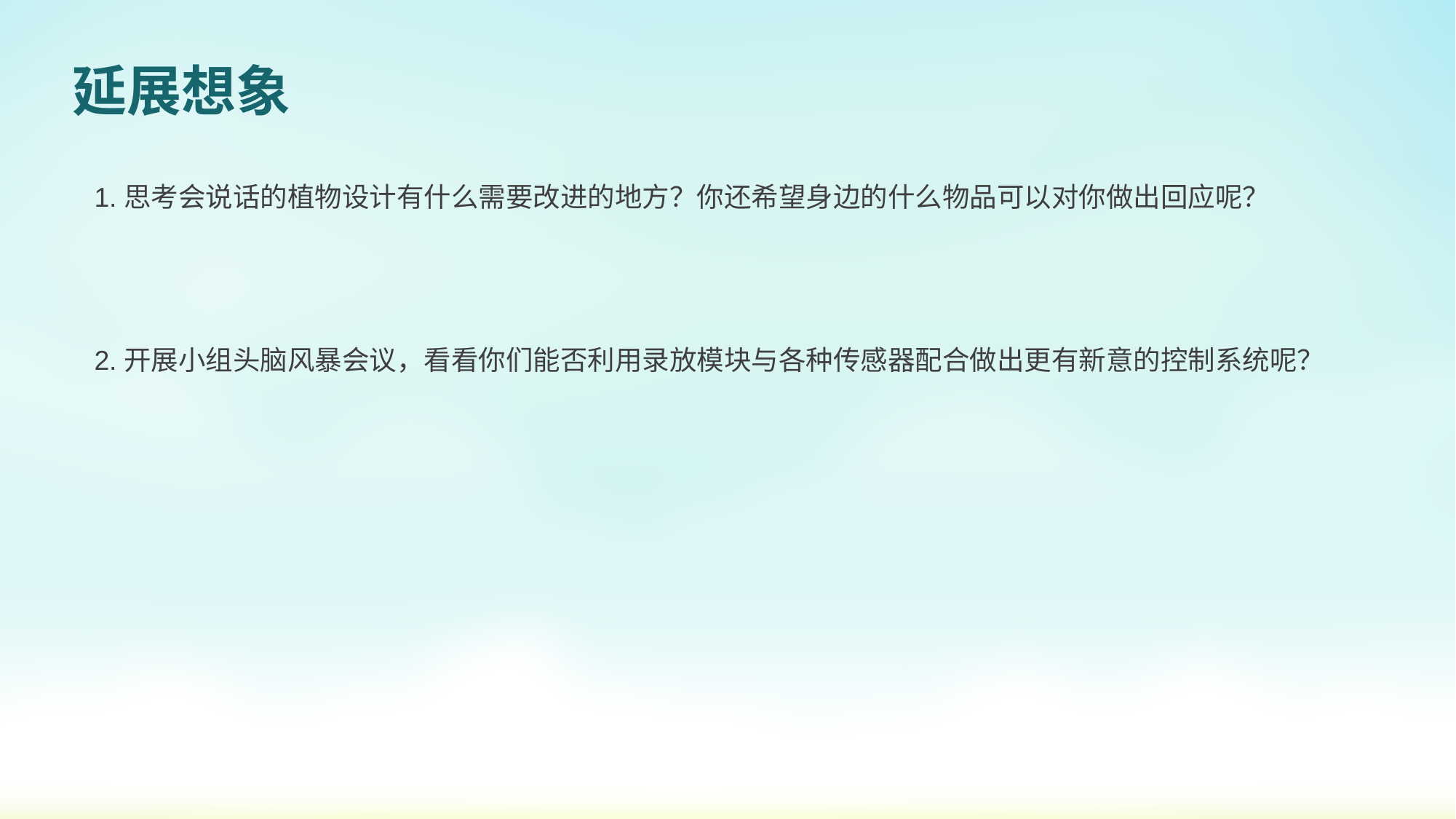

延展想象
1.思考会说话的植物设计有什么需要改进的地方？你还希望身边的什么物品可以对你做出回应呢？

2.开展小组头脑风暴会议，看看你们能否利用录放模块与各种传感器配合做出更有新意的控制系统呢？